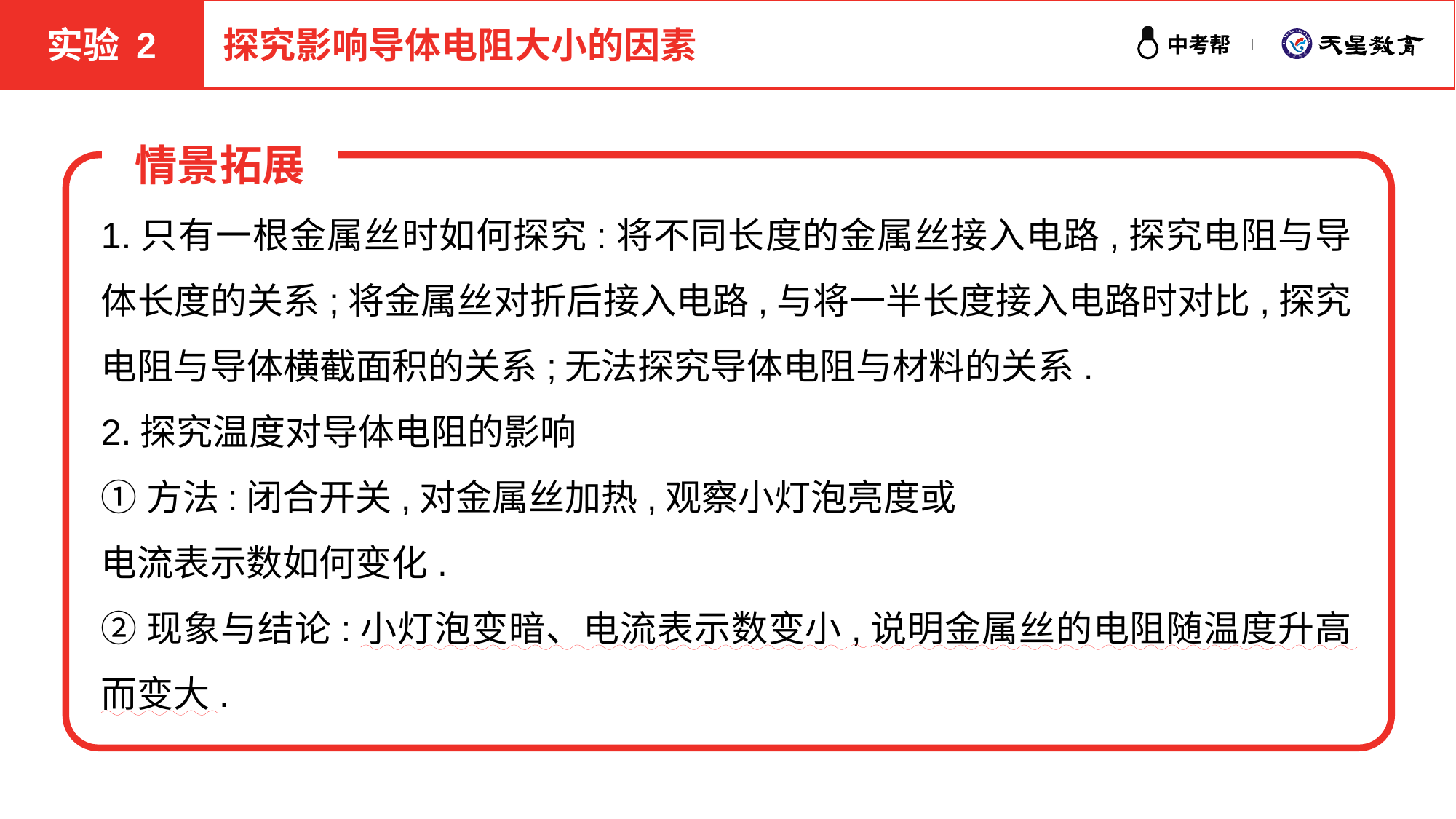

实验 2
探究影响导体电阻大小的因素
情景拓展

1.只有一根金属丝时如何探究:将不同长度的金属丝接入电路,探究电阻与导体长度的关系;将金属丝对折后接入电路,与将一半长度接入电路时对比,探究电阻与导体横截面积的关系;无法探究导体电阻与材料的关系.
2.探究温度对导体电阻的影响
①方法:闭合开关,对金属丝加热,观察小灯泡亮度或
电流表示数如何变化.
②现象与结论:小灯泡变暗、电流表示数变小,说明金属丝的电阻随温度升高而变大.